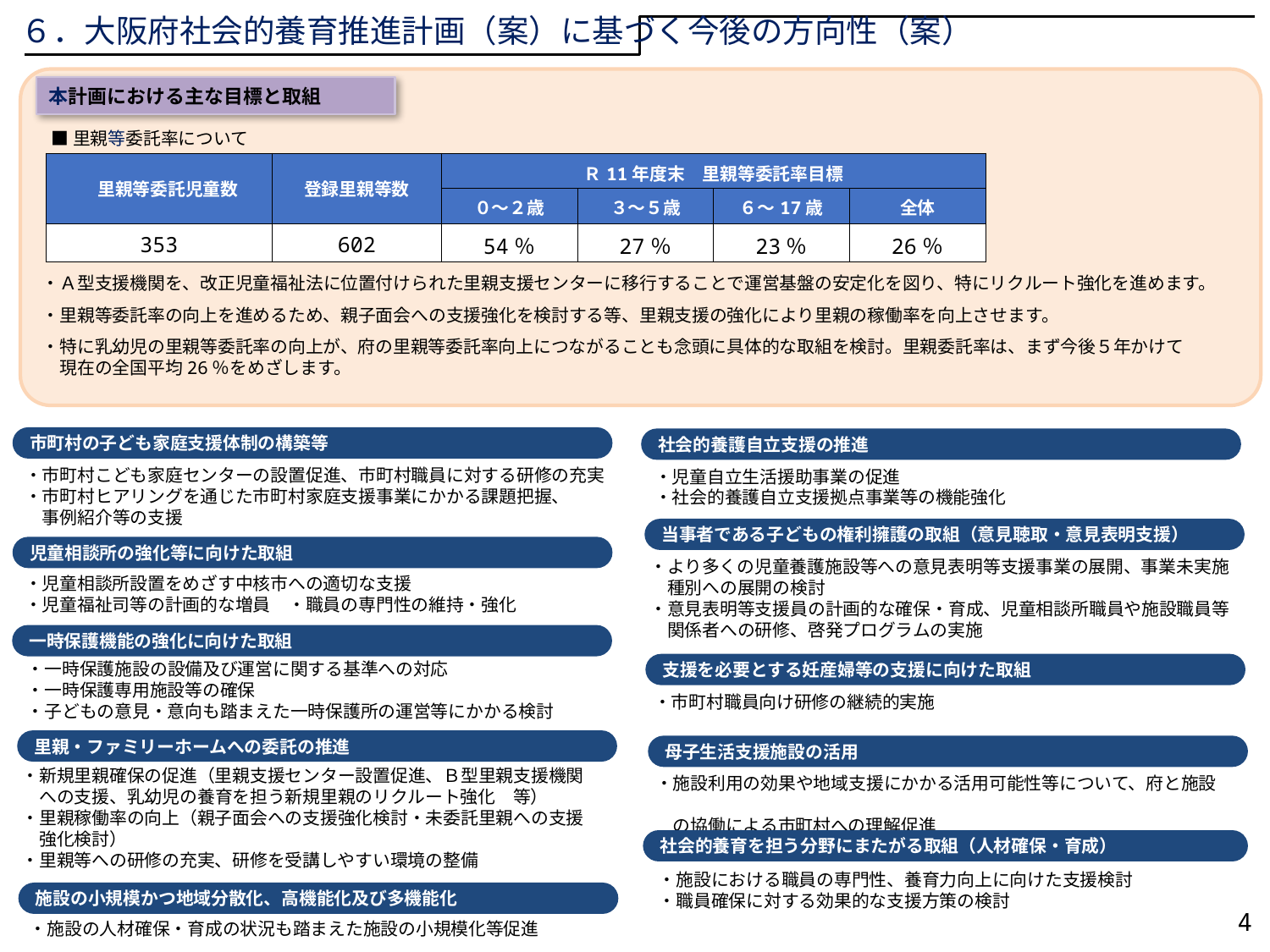

６．大阪府社会的養育推進計画（案）に基づく今後の方向性（案）

本計画における主な目標と取組
■里親等委託率について
| 里親等委託児童数 | 登録里親等数 | Ｒ11年度末　里親等委託率目標 |  |  |  |
| --- | --- | --- | --- | --- | --- |
|  |  | ０～２歳 | ３～５歳 | ６～17歳 | 全体 |
| 353 | 602 | 54％ | 27％ | 23％ | 26％ |
・Ａ型支援機関を、改正児童福祉法に位置付けられた里親支援センターに移行することで運営基盤の安定化を図り、特にリクルート強化を進めます。
・里親等委託率の向上を進めるため、親子面会への支援強化を検討する等、里親支援の強化により里親の稼働率を向上させます。
・特に乳幼児の里親等委託率の向上が、府の里親等委託率向上につながることも念頭に具体的な取組を検討。里親委託率は、まず今後５年かけて
　現在の全国平均26％をめざします。
市町村の子ども家庭支援体制の構築等
社会的養護自立支援の推進
・市町村こども家庭センターの設置促進、市町村職員に対する研修の充実
・市町村ヒアリングを通じた市町村家庭支援事業にかかる課題把握、
　事例紹介等の支援
・児童自立生活援助事業の促進
・社会的養護自立支援拠点事業等の機能強化
当事者である子どもの権利擁護の取組（意見聴取・意見表明支援）
児童相談所の強化等に向けた取組
・より多くの児童養護施設等への意見表明等支援事業の展開、事業未実施
　種別への展開の検討
・意見表明等支援員の計画的な確保・育成、児童相談所職員や施設職員等
　関係者への研修、啓発プログラムの実施
・児童相談所設置をめざす中核市への適切な支援
・児童福祉司等の計画的な増員　・職員の専門性の維持・強化
一時保護機能の強化に向けた取組
・一時保護施設の設備及び運営に関する基準への対応
・一時保護専用施設等の確保
・子どもの意見・意向も踏まえた一時保護所の運営等にかかる検討
支援を必要とする妊産婦等の支援に向けた取組
・市町村職員向け研修の継続的実施
里親・ファミリーホームへの委託の推進
母子生活支援施設の活用
・新規里親確保の促進（里親支援センター設置促進、Ｂ型里親支援機関
　への支援、乳幼児の養育を担う新規里親のリクルート強化　等）
・里親稼働率の向上（親子面会への支援強化検討・未委託里親への支援
　強化検討）
・里親等への研修の充実、研修を受講しやすい環境の整備
・施設利用の効果や地域支援にかかる活用可能性等について、府と施設
　の協働による市町村への理解促進

社会的養育を担う分野にまたがる取組（人材確保・育成）
・施設における職員の専門性、養育力向上に向けた支援検討
・職員確保に対する効果的な支援方策の検討
施設の小規模かつ地域分散化、高機能化及び多機能化
4
・施設の人材確保・育成の状況も踏まえた施設の小規模化等促進